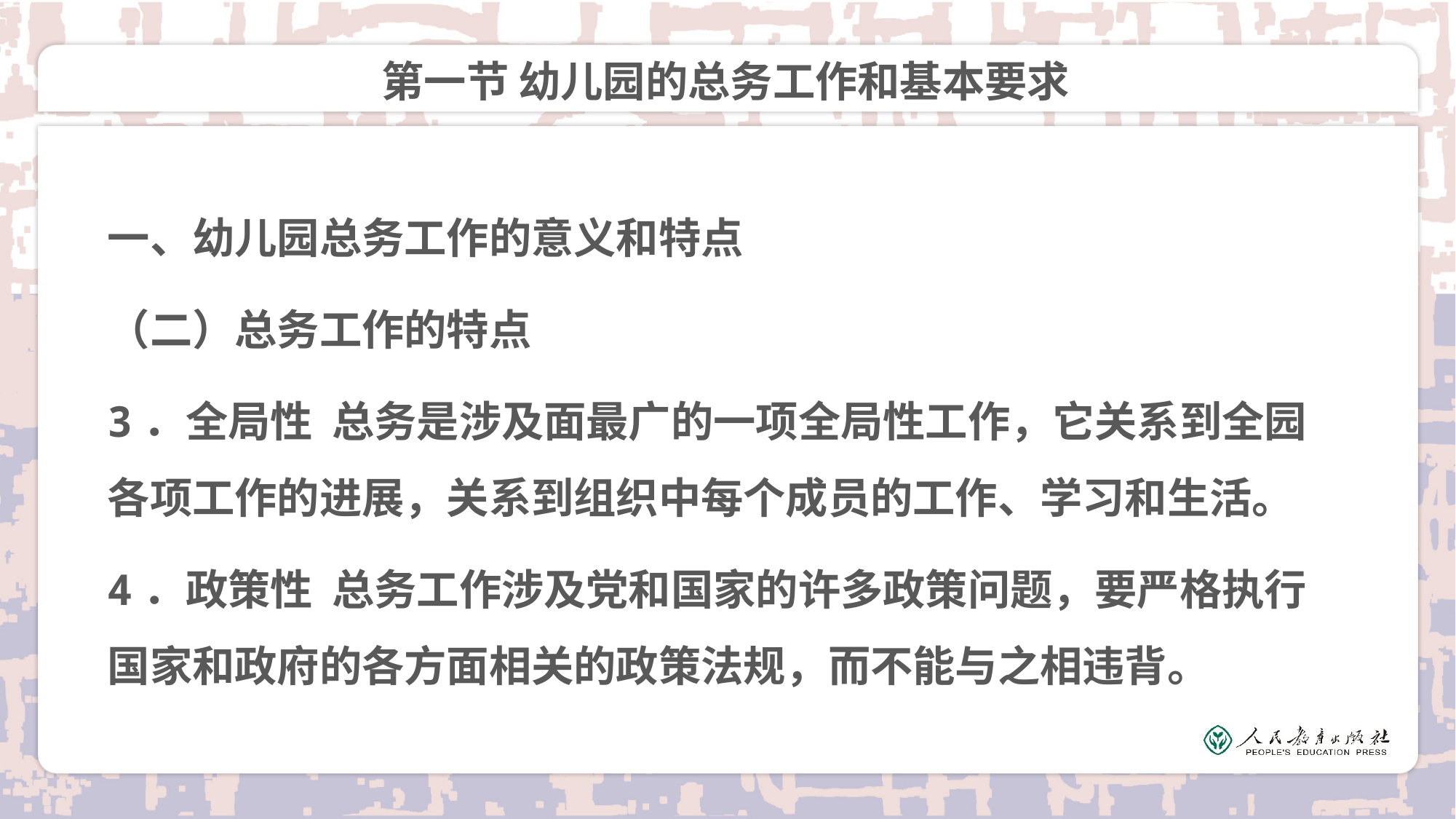

# 第一节 幼儿园的总务工作和基本要求
一、幼儿园总务工作的意义和特点
（二）总务工作的特点
3．全局性  总务是涉及面最广的一项全局性工作，它关系到全园各项工作的进展，关系到组织中每个成员的工作、学习和生活。
4．政策性  总务工作涉及党和国家的许多政策问题，要严格执行国家和政府的各方面相关的政策法规，而不能与之相违背。